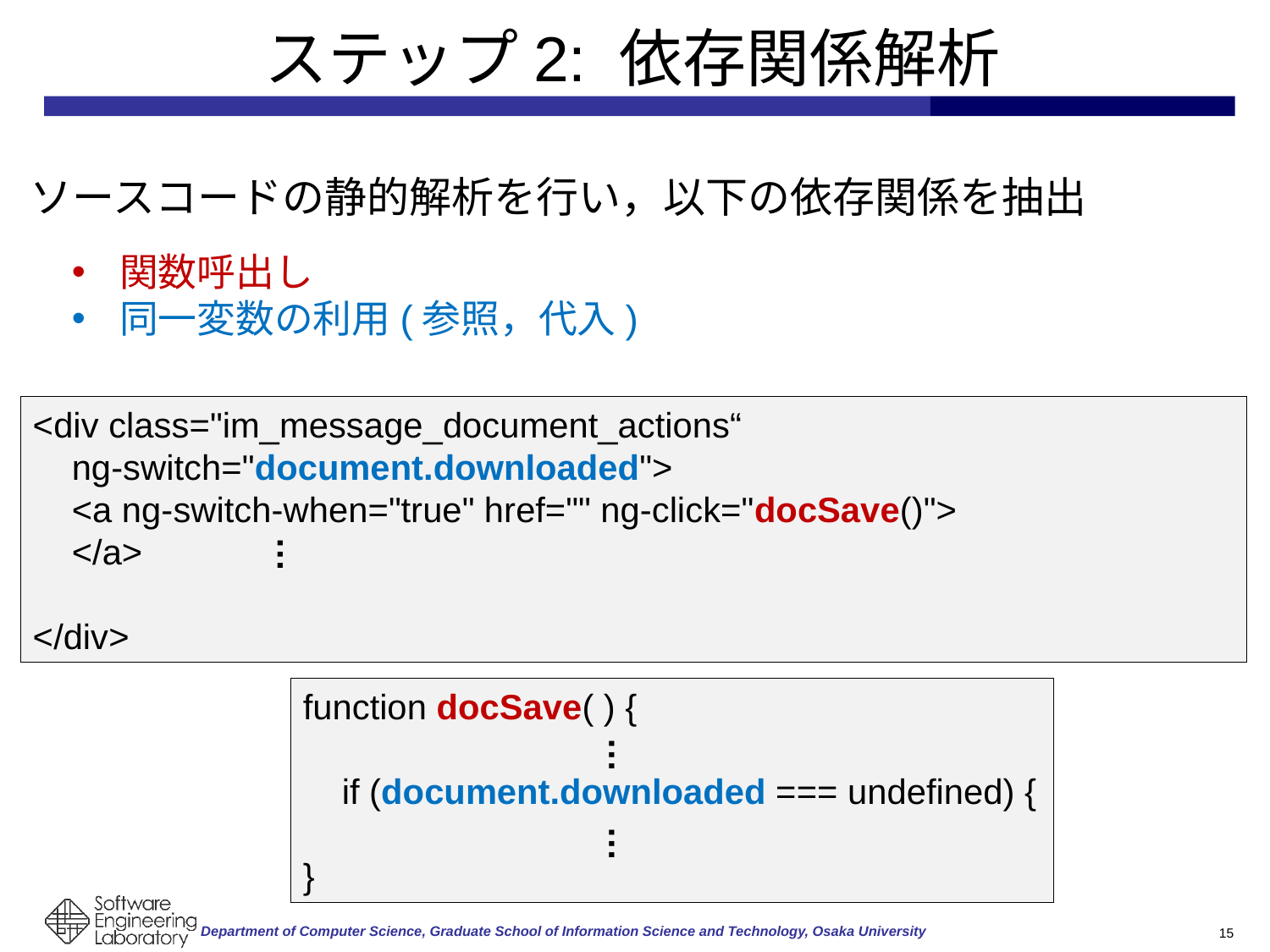

# ステップ2: 依存関係解析
ソースコードの静的解析を行い，以下の依存関係を抽出
関数呼出し
同一変数の利用(参照，代入)
<div class="im_message_document_actions“
    ng-switch="document.downloaded">
    <a ng-switch-when="true" href="" ng-click="docSave()">
    </a>

</div>
…
function docSave( ) {

    if (document.downloaded === undefined) {

}
…
…
15